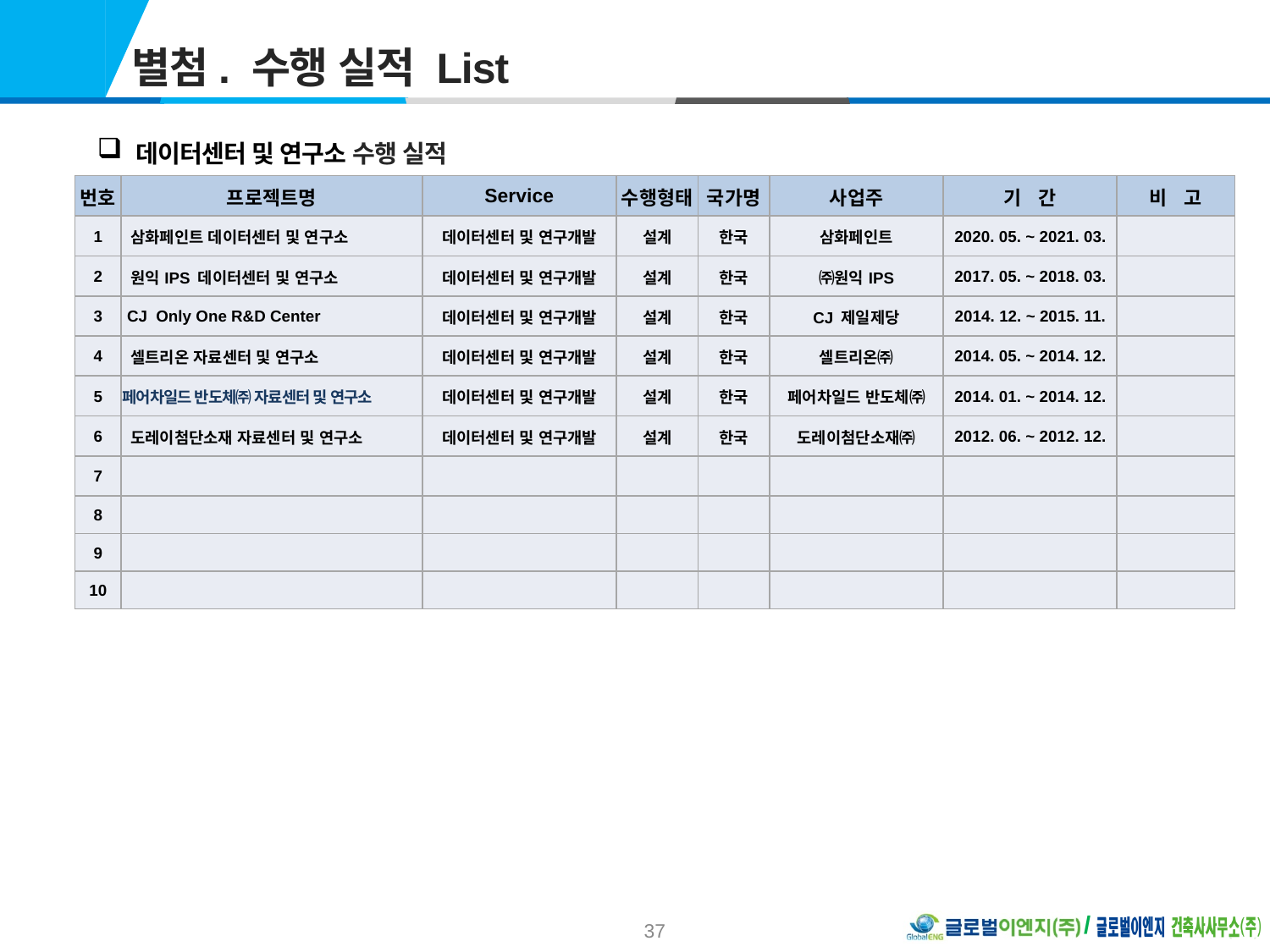

별첨. 수행 실적 List
 데이터센터 및 연구소 수행 실적
| 번호 | 프로젝트명 | Service | 수행형태 | 국가명 | 사업주 | 기 간 | 비 고 |
| --- | --- | --- | --- | --- | --- | --- | --- |
| 1 | 삼화페인트 데이터센터 및 연구소 | 데이터센터 및 연구개발 | 설계 | 한국 | 삼화페인트 | 2020. 05. ~ 2021. 03. |  |
| 2 | 원익IPS 데이터센터 및 연구소 | 데이터센터 및 연구개발 | 설계 | 한국 | ㈜원익IPS | 2017. 05. ~ 2018. 03. |  |
| 3 | CJ Only One R&D Center | 데이터센터 및 연구개발 | 설계 | 한국 | CJ 제일제당 | 2014. 12. ~ 2015. 11. |  |
| 4 | 셀트리온 자료센터 및 연구소 | 데이터센터 및 연구개발 | 설계 | 한국 | 셀트리온㈜ | 2014. 05. ~ 2014. 12. |  |
| 5 | 페어차일드 반도체㈜ 자료센터 및 연구소 | 데이터센터 및 연구개발 | 설계 | 한국 | 페어차일드 반도체㈜ | 2014. 01. ~ 2014. 12. |  |
| 6 | 도레이첨단소재 자료센터 및 연구소 | 데이터센터 및 연구개발 | 설계 | 한국 | 도레이첨단소재㈜ | 2012. 06. ~ 2012. 12. |  |
| 7 |  |  |  |  |  |  |  |
| 8 |  |  |  |  |  |  |  |
| 9 |  |  |  |  |  |  |  |
| 10 |  |  |  |  |  |  |  |
37